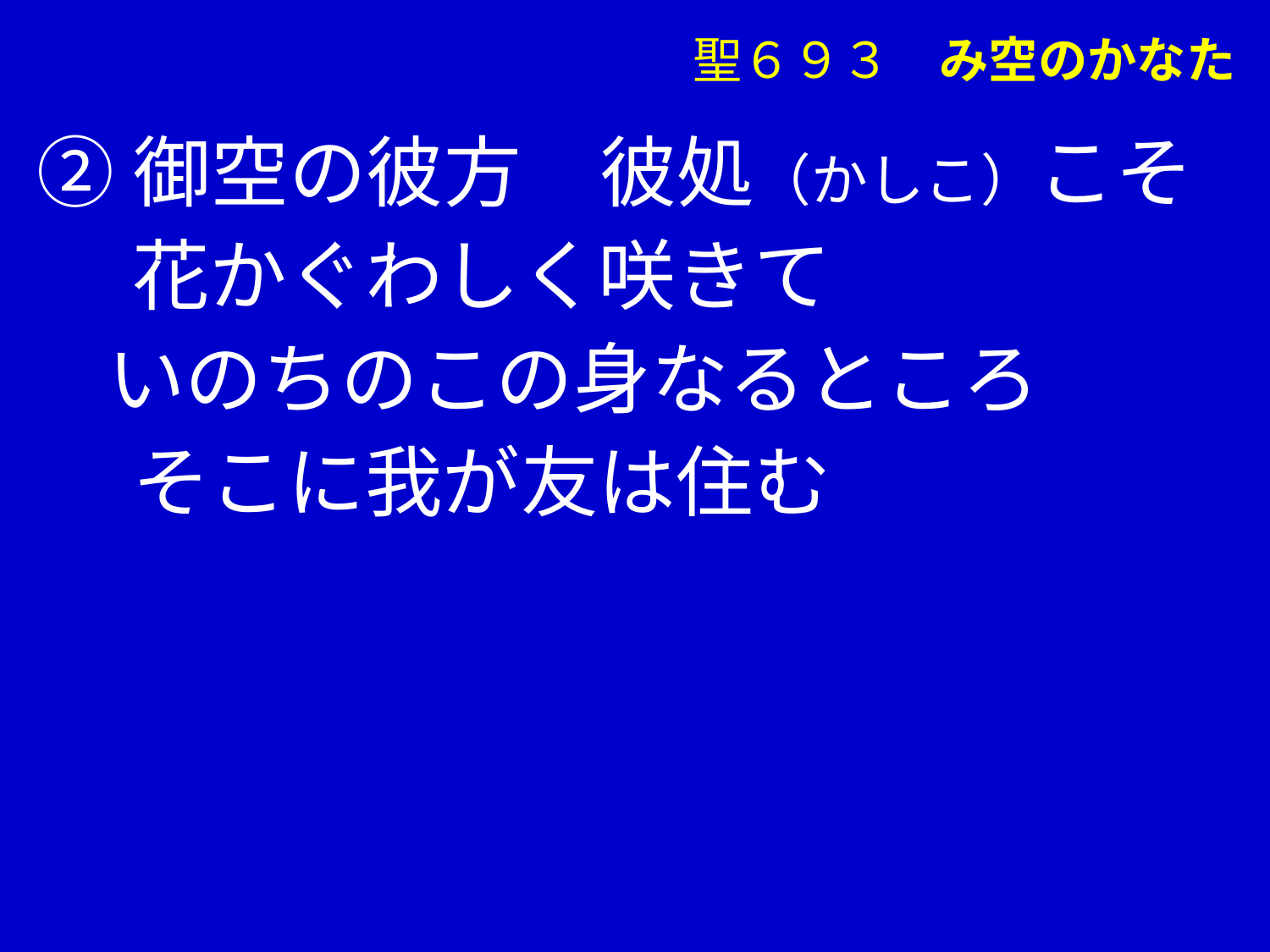

聖６９３　み空のかなた
②御空の彼方　彼処（かしこ）こそ
　 花かぐわしく咲きて
   いのちのこの身なるところ
　 そこに我が友は住む